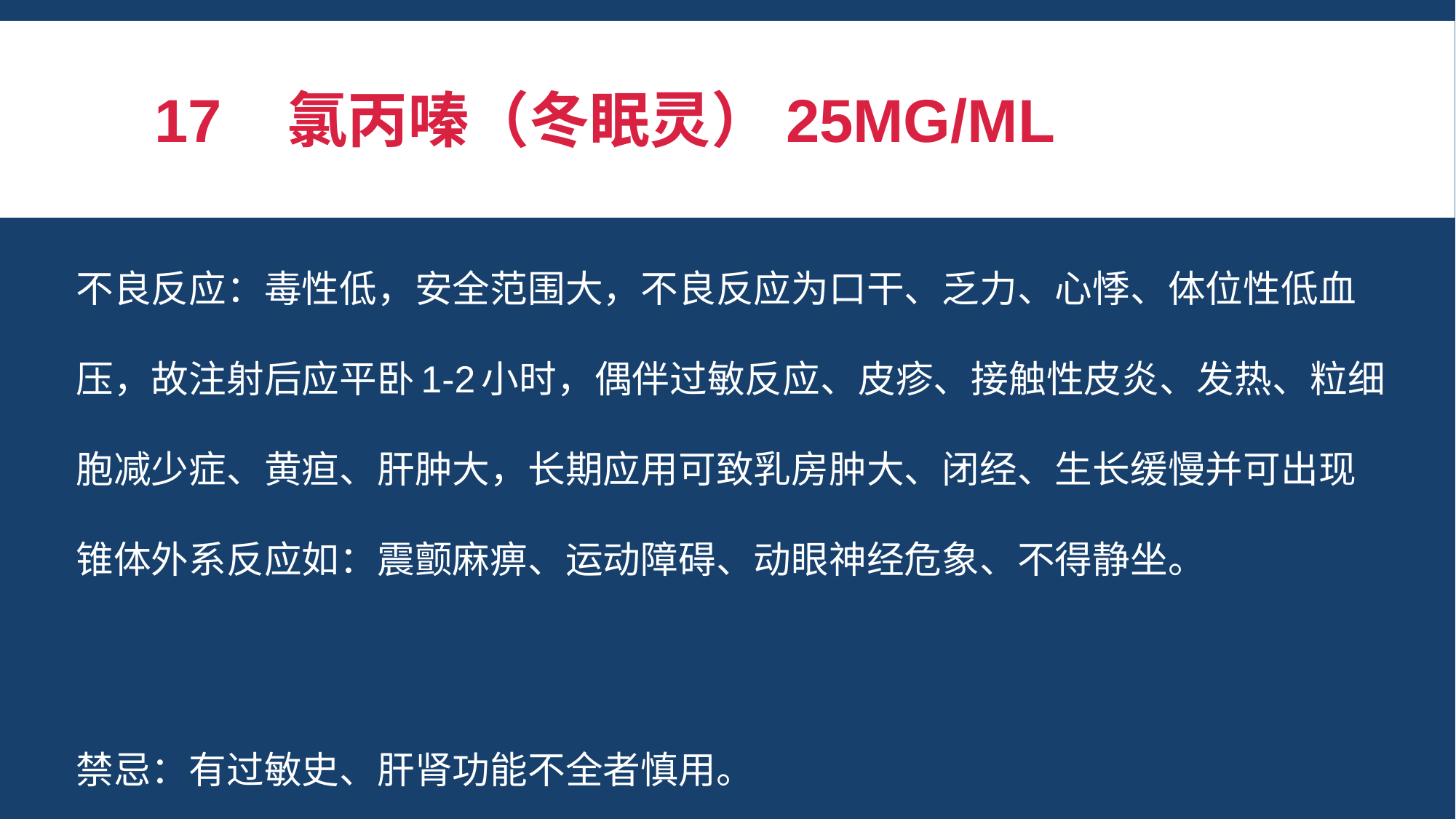

# 17   氯丙嗪（冬眠灵）25mg/ml
不良反应：毒性低，安全范围大，不良反应为口干、乏力、心悸、体位性低血压，故注射后应平卧1-2小时，偶伴过敏反应、皮疹、接触性皮炎、发热、粒细胞减少症、黄疸、肝肿大，长期应用可致乳房肿大、闭经、生长缓慢并可出现锥体外系反应如：震颤麻痹、运动障碍、动眼神经危象、不得静坐。

禁忌：有过敏史、肝肾功能不全者慎用。